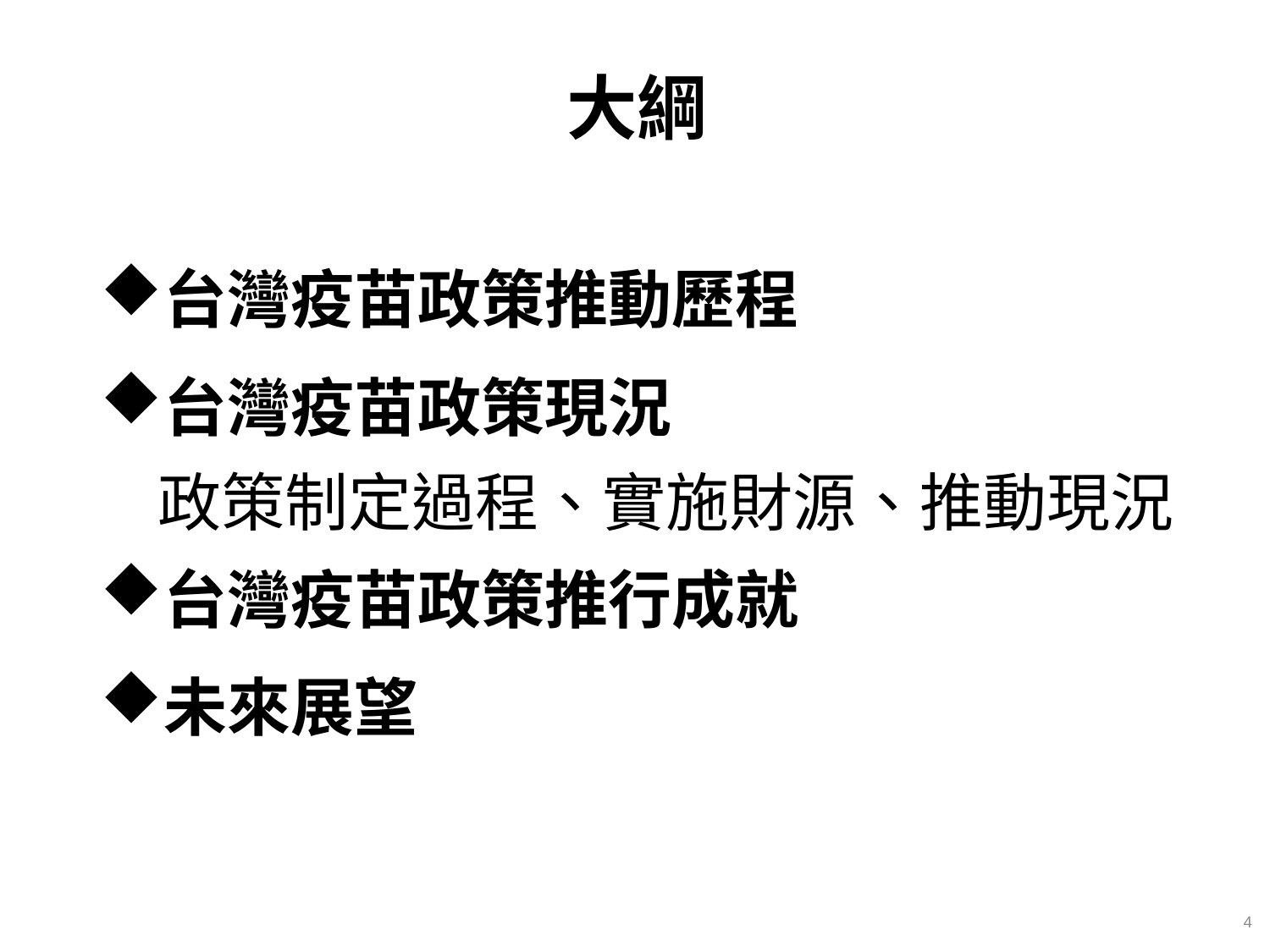

# 大綱
台灣疫苗政策推動歷程
台灣疫苗政策現況
   政策制定過程、實施財源、推動現況
台灣疫苗政策推行成就
未來展望
4